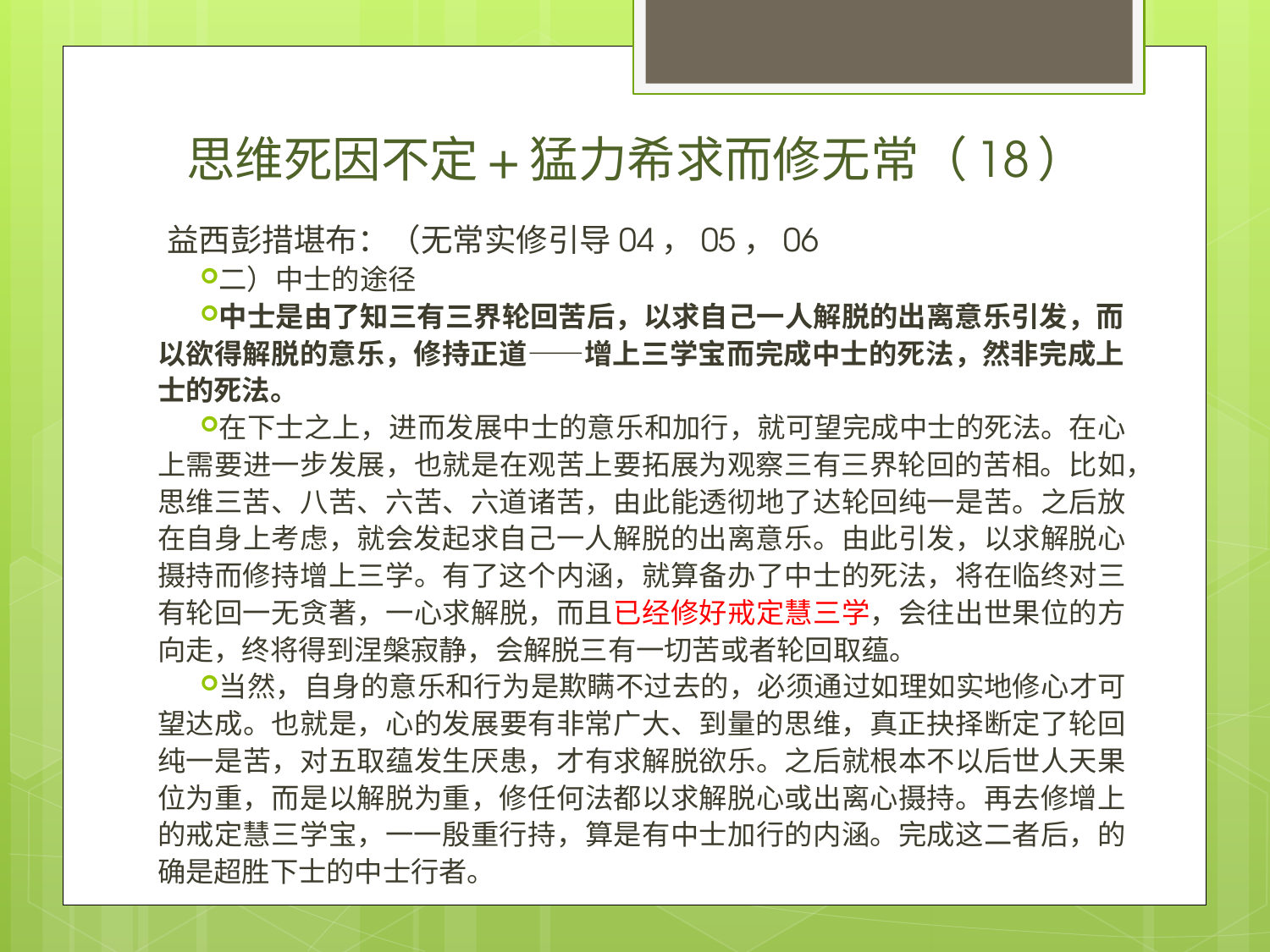

# 思维死因不定+猛力希求而修无常（18）
益西彭措堪布：（无常实修引导04，05，06
二）中士的途径
中士是由了知三有三界轮回苦后，以求自己一人解脱的出离意乐引发，而以欲得解脱的意乐，修持正道——增上三学宝而完成中士的死法，然非完成上士的死法。
在下士之上，进而发展中士的意乐和加行，就可望完成中士的死法。在心上需要进一步发展，也就是在观苦上要拓展为观察三有三界轮回的苦相。比如，思维三苦、八苦、六苦、六道诸苦，由此能透彻地了达轮回纯一是苦。之后放在自身上考虑，就会发起求自己一人解脱的出离意乐。由此引发，以求解脱心摄持而修持增上三学。有了这个内涵，就算备办了中士的死法，将在临终对三有轮回一无贪著，一心求解脱，而且已经修好戒定慧三学，会往出世果位的方向走，终将得到涅槃寂静，会解脱三有一切苦或者轮回取蕴。
当然，自身的意乐和行为是欺瞒不过去的，必须通过如理如实地修心才可望达成。也就是，心的发展要有非常广大、到量的思维，真正抉择断定了轮回纯一是苦，对五取蕴发生厌患，才有求解脱欲乐。之后就根本不以后世人天果位为重，而是以解脱为重，修任何法都以求解脱心或出离心摄持。再去修增上的戒定慧三学宝，一一殷重行持，算是有中士加行的内涵。完成这二者后，的确是超胜下士的中士行者。